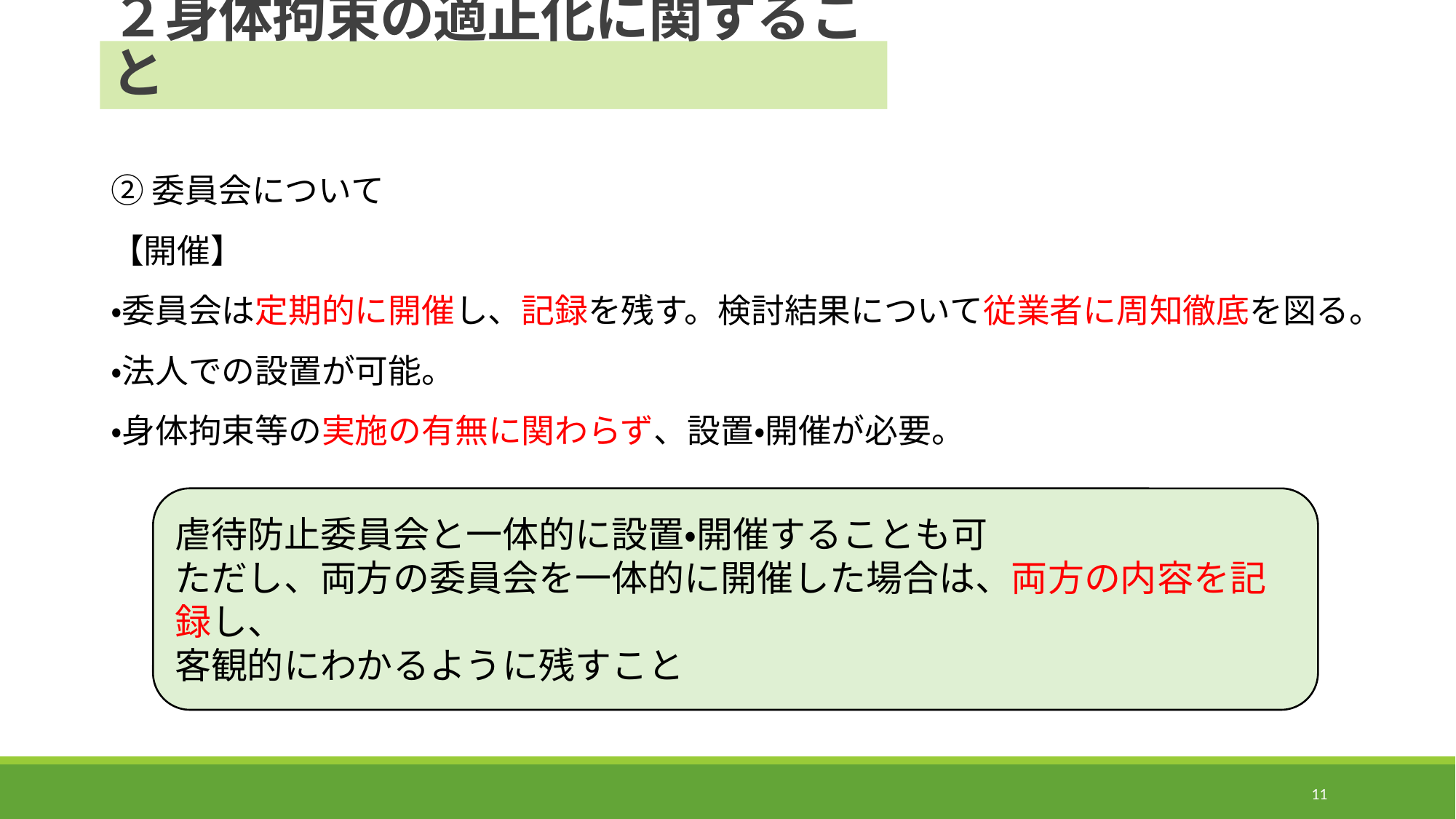

# ２身体拘束の適正化に関すること
②委員会について
【開催】
・委員会は定期的に開催し、記録を残す。検討結果について従業者に周知徹底を図る。
・法人での設置が可能。
・身体拘束等の実施の有無に関わらず、設置・開催が必要。

虐待防止委員会と一体的に設置・開催することも可
ただし、両方の委員会を一体的に開催した場合は、両方の内容を記録し、
客観的にわかるように残すこと
11